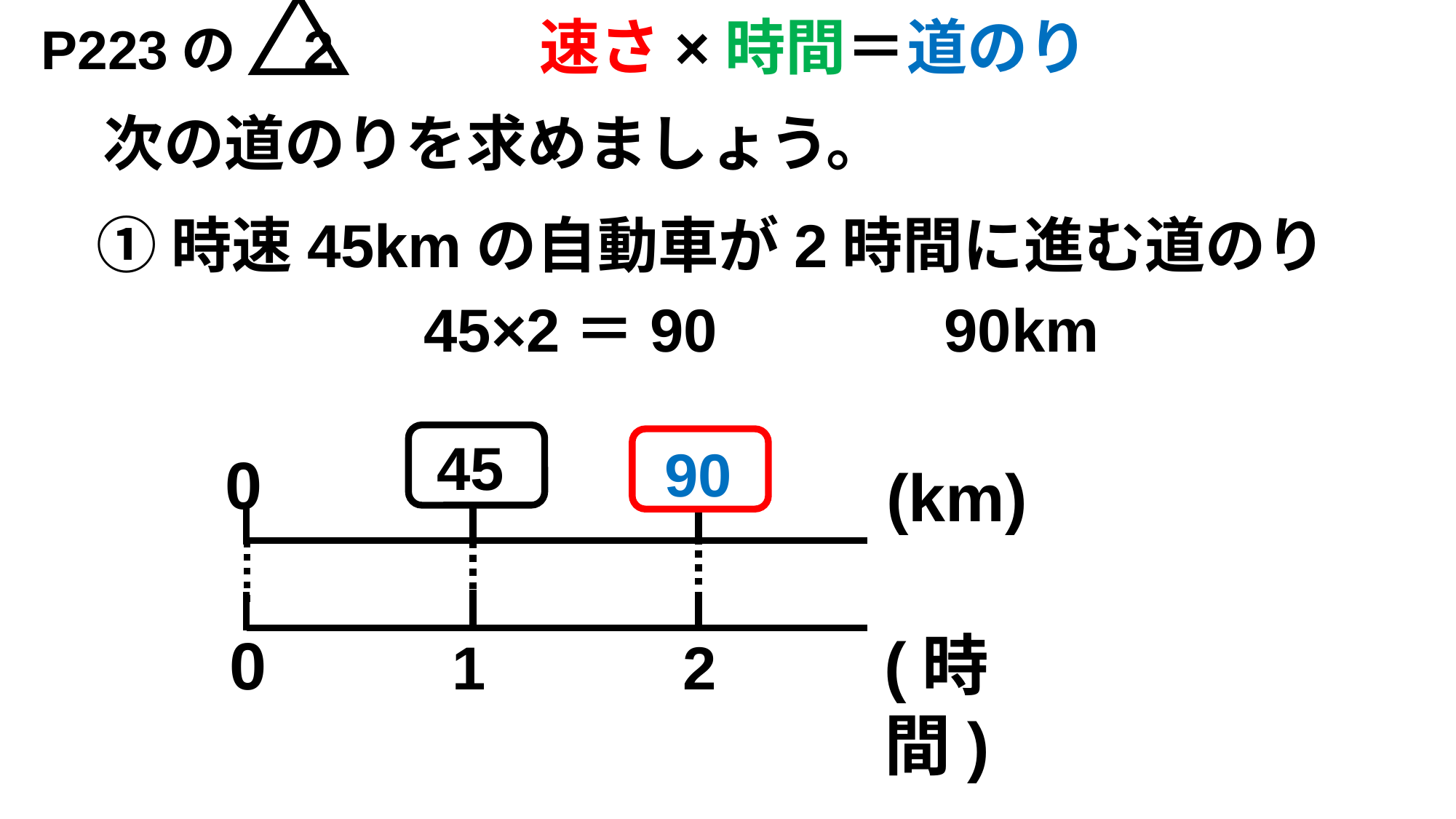

速さ×時間＝道のり
P223の　2
次の道のりを求めましょう。
①時速45kmの自動車が2時間に進む道のり
45×2＝90
90km
45

90
0
(km)
0
(時間)
1
2